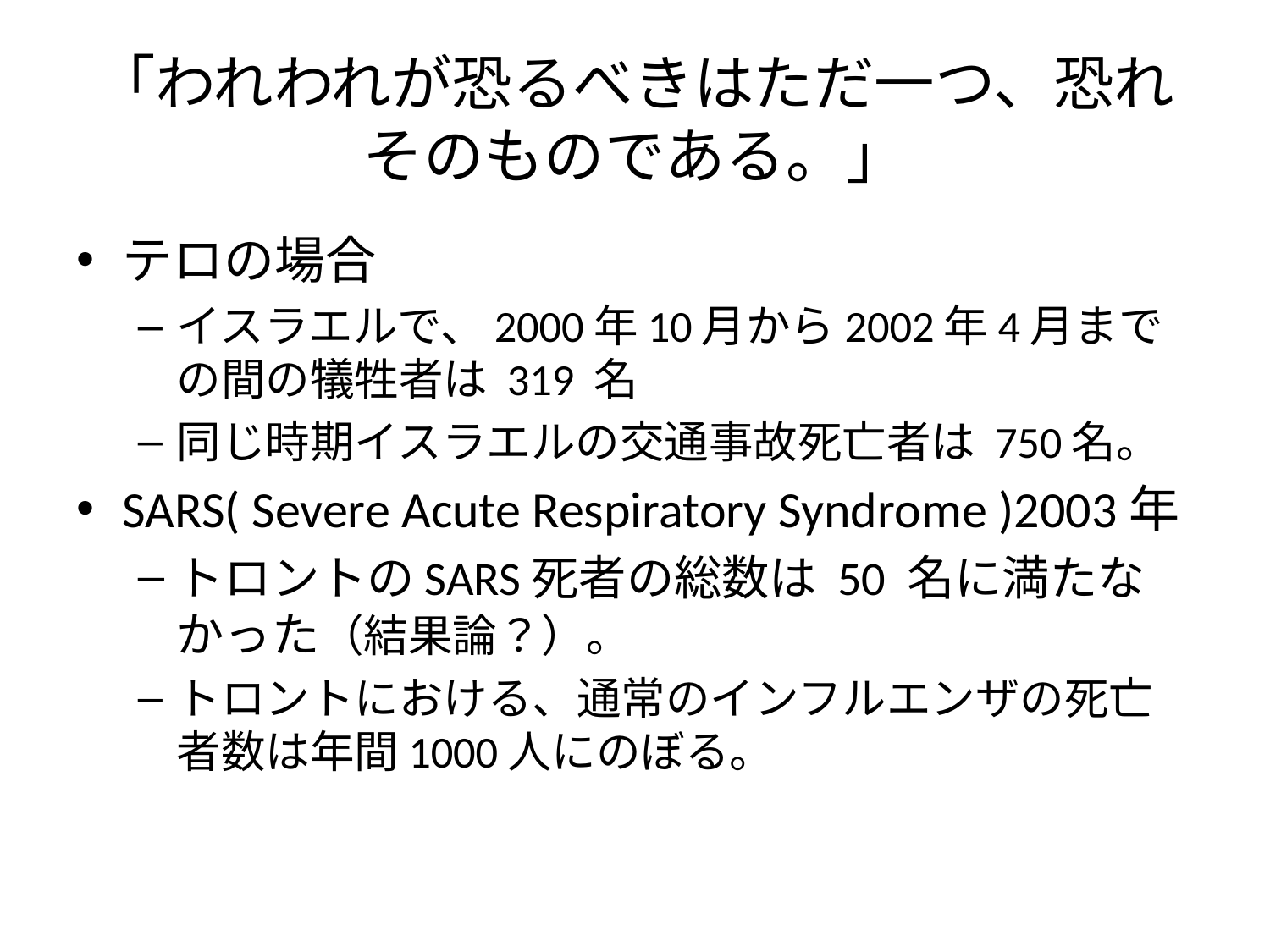

# 「われわれが恐るべきはただ一つ、恐れそのものである。」
テロの場合
イスラエルで、2000年10月から2002年4月までの間の犠牲者は 319 名
同じ時期イスラエルの交通事故死亡者は 750名。
SARS( Severe Acute Respiratory Syndrome )2003年
トロントのSARS死者の総数は 50 名に満たなかった（結果論？）。
トロントにおける、通常のインフルエンザの死亡者数は年間1000人にのぼる。